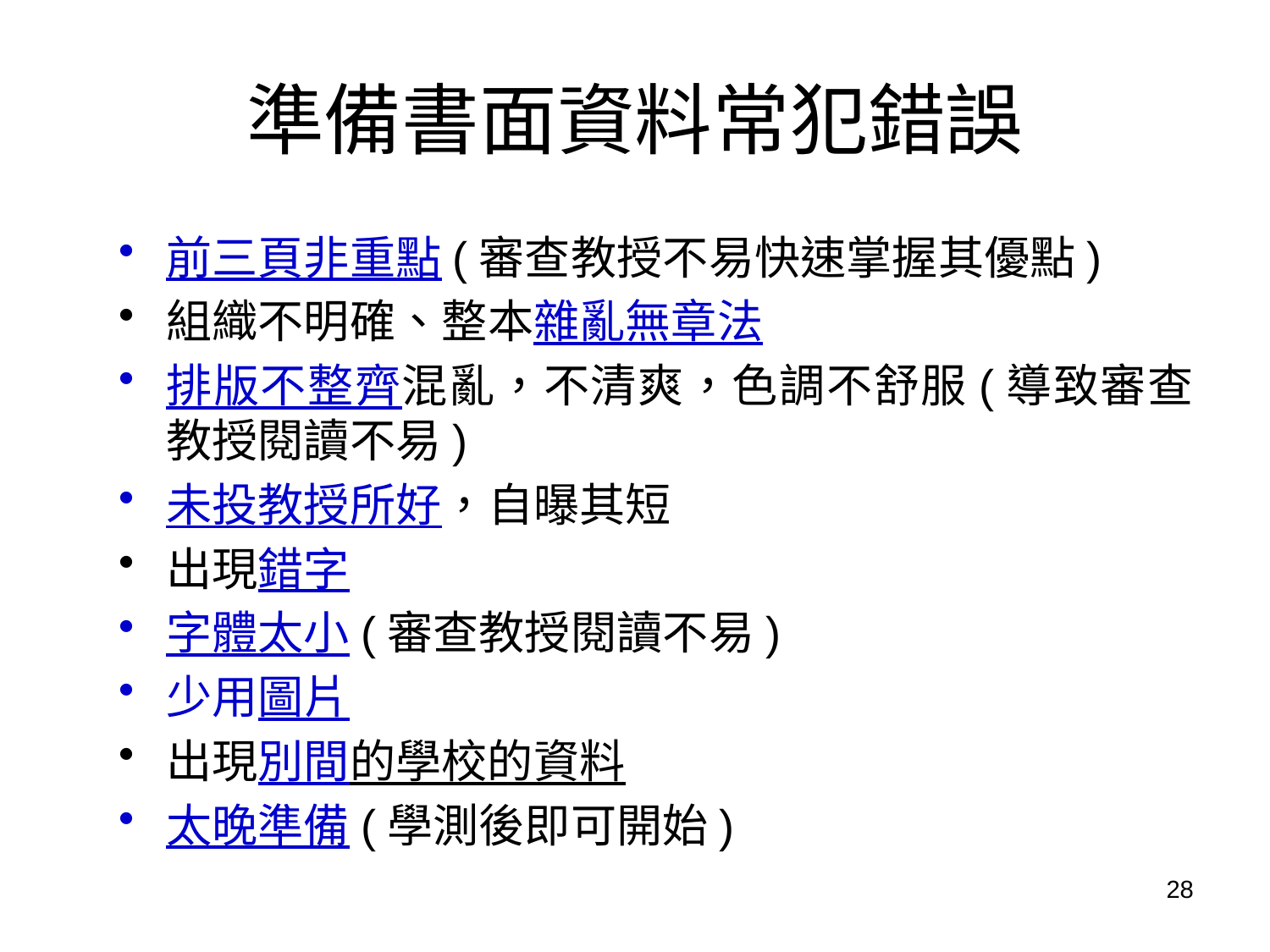

# 準備書面資料常犯錯誤
前三頁非重點(審查教授不易快速掌握其優點)
組織不明確、整本雜亂無章法
排版不整齊混亂，不清爽，色調不舒服(導致審查教授閱讀不易)
未投教授所好，自曝其短
出現錯字
字體太小(審查教授閱讀不易)
少用圖片
出現別間的學校的資料
太晚準備(學測後即可開始)
28